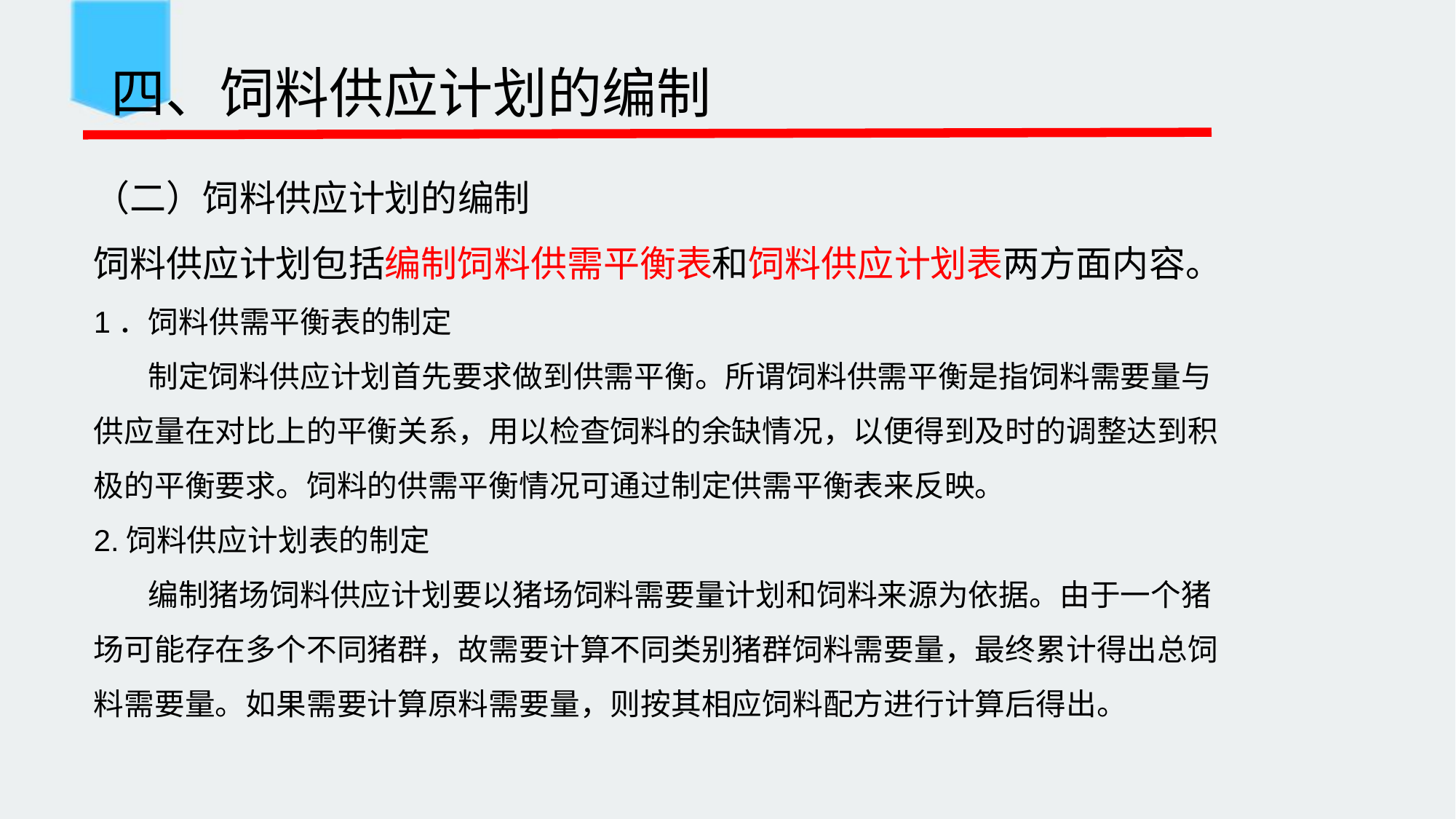

# 四、饲料供应计划的编制
（二）饲料供应计划的编制
饲料供应计划包括编制饲料供需平衡表和饲料供应计划表两方面内容。
1．饲料供需平衡表的制定
       制定饲料供应计划首先要求做到供需平衡。所谓饲料供需平衡是指饲料需要量与供应量在对比上的平衡关系，用以检查饲料的余缺情况，以便得到及时的调整达到积极的平衡要求。饲料的供需平衡情况可通过制定供需平衡表来反映。
2.饲料供应计划表的制定
       编制猪场饲料供应计划要以猪场饲料需要量计划和饲料来源为依据。由于一个猪场可能存在多个不同猪群，故需要计算不同类别猪群饲料需要量，最终累计得出总饲料需要量。如果需要计算原料需要量，则按其相应饲料配方进行计算后得出。